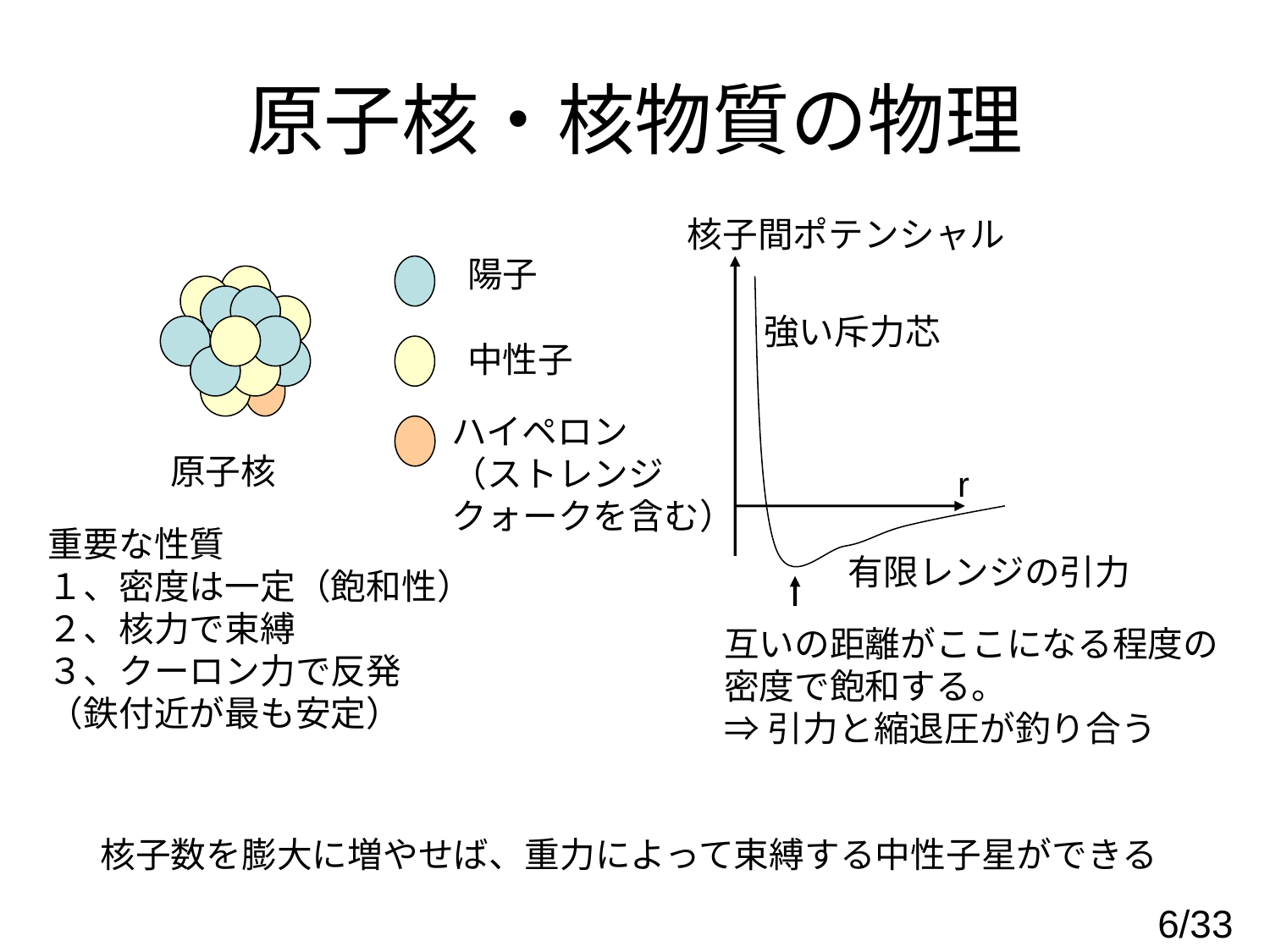

# 原子核・核物質の物理
核子間ポテンシャル
陽子

中性子

強い斥力芯

ハイペロン
（ストレンジ
クォークを含む）

原子核
r

重要な性質
１、密度は一定（飽和性）
２、核力で束縛
３、クーロン力で反発
（鉄付近が最も安定）
有限レンジの引力

互いの距離がここになる程度の
密度で飽和する。
⇒引力と縮退圧が釣り合う
核子数を膨大に増やせば、重力によって束縛する中性子星ができる
6/33